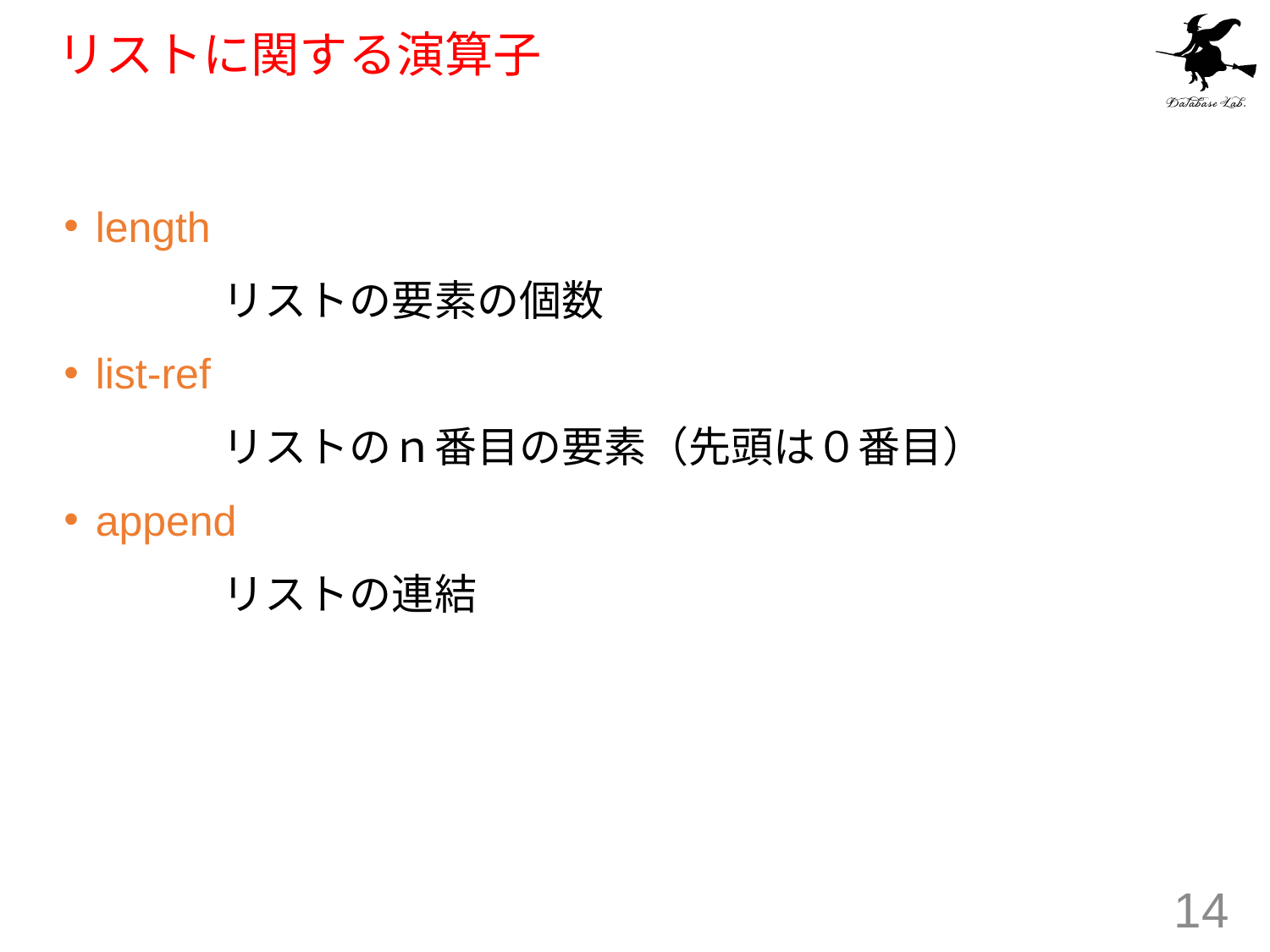

# リストに関する演算子
length
		リストの要素の個数
list-ref
		リストのｎ番目の要素（先頭は０番目）
append
		リストの連結
14